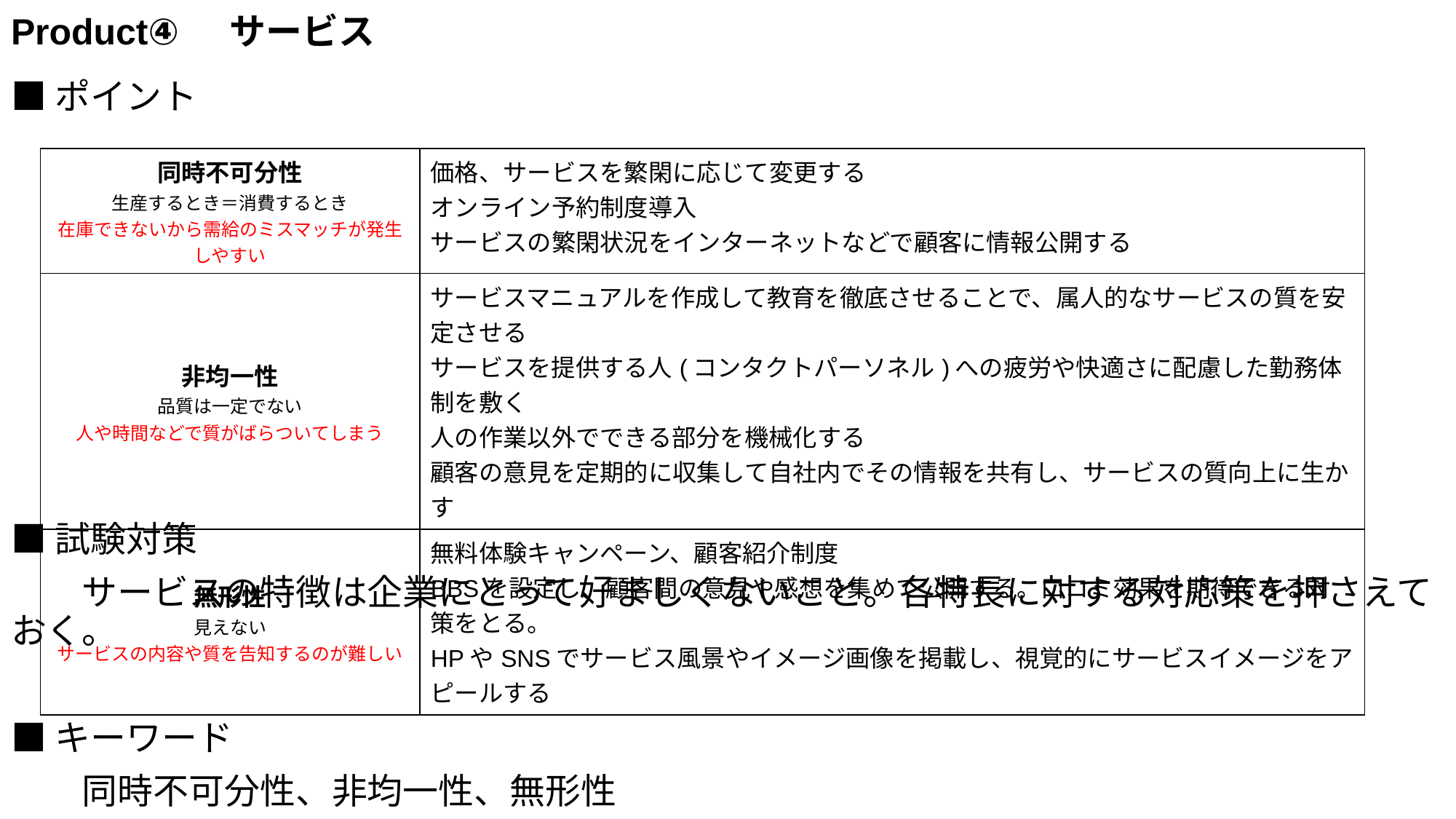

# Product④　サービス
■ポイント

■試験対策
　　サービスの特徴は企業にとって好ましくないこと。各特長に対する対応策を押さえておく。

■キーワード
　　同時不可分性、非均一性、無形性
| 同時不可分性 生産するとき＝消費するとき 在庫できないから需給のミスマッチが発生しやすい | 価格、サービスを繁閑に応じて変更する オンライン予約制度導入 サービスの繁閑状況をインターネットなどで顧客に情報公開する |
| --- | --- |
| 非均一性 品質は一定でない 人や時間などで質がばらついてしまう | サービスマニュアルを作成して教育を徹底させることで、属人的なサービスの質を安定させる サービスを提供する人(コンタクトパーソネル)への疲労や快適さに配慮した勤務体制を敷く 人の作業以外でできる部分を機械化する 顧客の意見を定期的に収集して自社内でその情報を共有し、サービスの質向上に生かす |
| 無形性 見えない サービスの内容や質を告知するのが難しい | 無料体験キャンペーン、顧客紹介制度 BBSを設定し、顧客間の意見や感想を集めて公開する。口コミ効果を期待できる対策をとる。 HPやSNSでサービス風景やイメージ画像を掲載し、視覚的にサービスイメージをアピールする |